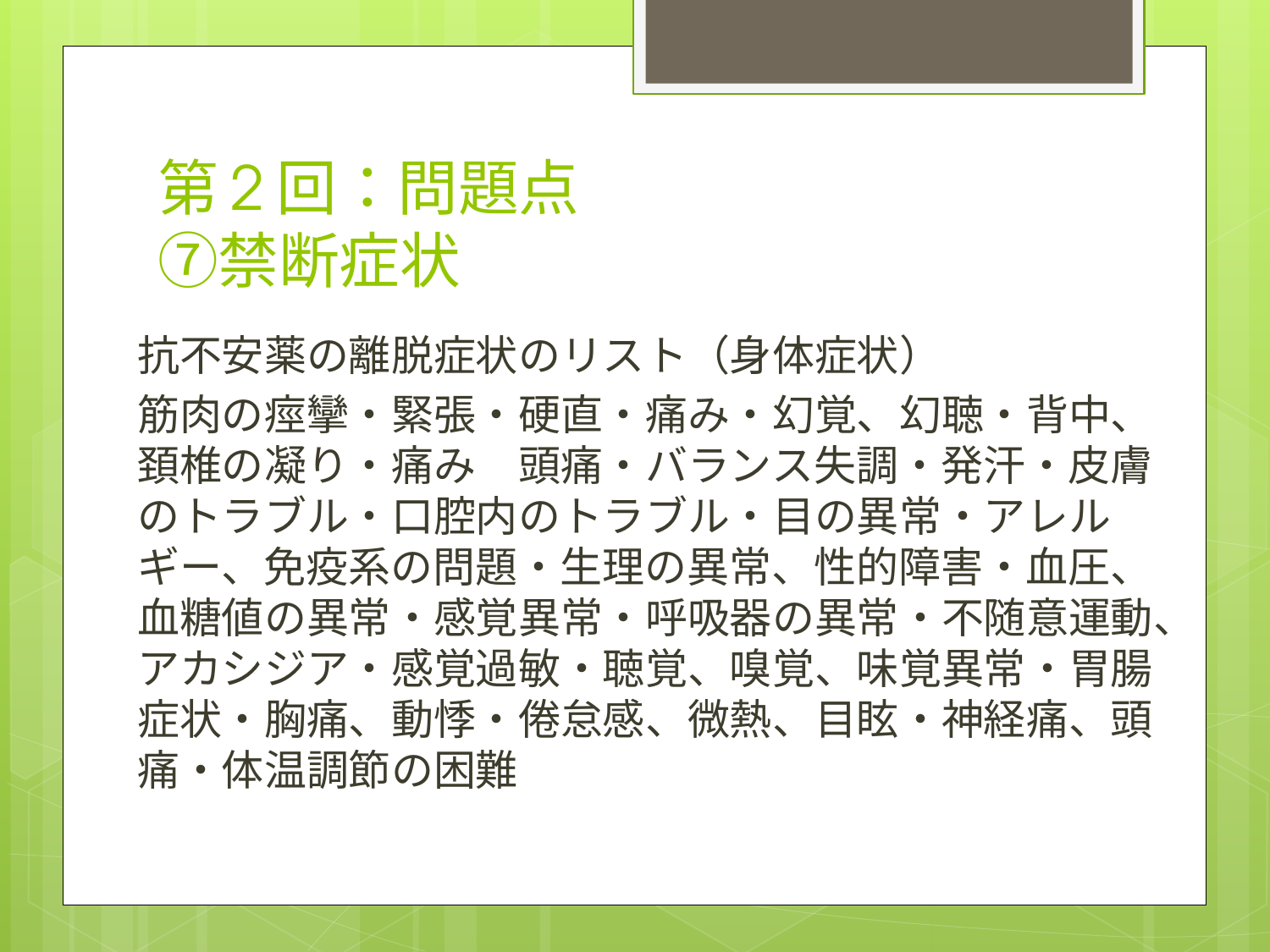

# 第2回：問題点 ⑦禁断症状
抗不安薬の離脱症状のリスト（身体症状）
筋肉の痙攣・緊張・硬直・痛み・幻覚、幻聴・背中、頚椎の凝り・痛み　頭痛・バランス失調・発汗・皮膚のトラブル・口腔内のトラブル・目の異常・アレルギー、免疫系の問題・生理の異常、性的障害・血圧、血糖値の異常・感覚異常・呼吸器の異常・不随意運動、アカシジア・感覚過敏・聴覚、嗅覚、味覚異常・胃腸症状・胸痛、動悸・倦怠感、微熱、目眩・神経痛、頭痛・体温調節の困難